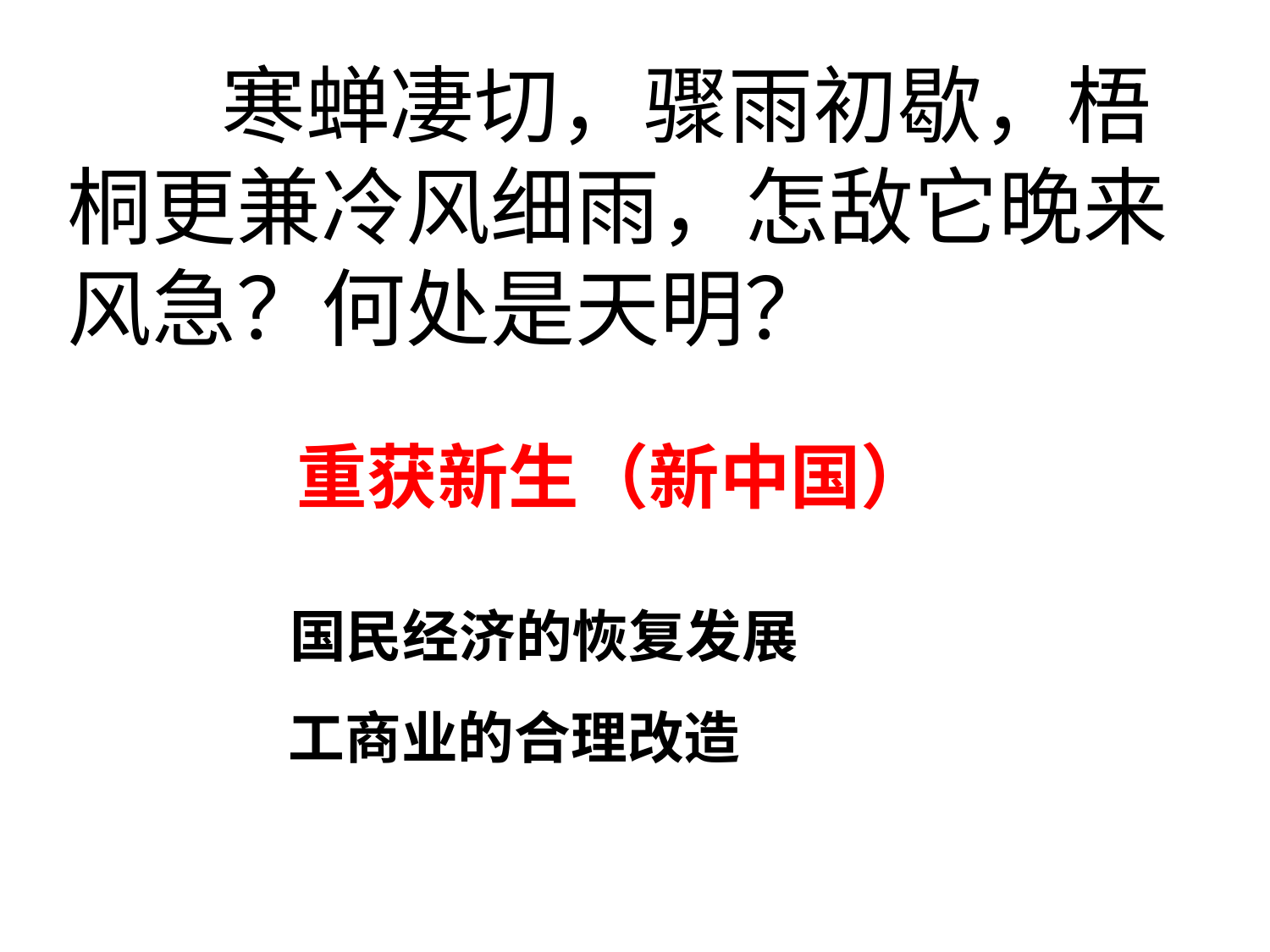

寒蝉凄切，骤雨初歇，梧桐更兼冷风细雨，怎敌它晚来风急？何处是天明？
      重获新生（新中国）
国民经济的恢复发展
工商业的合理改造